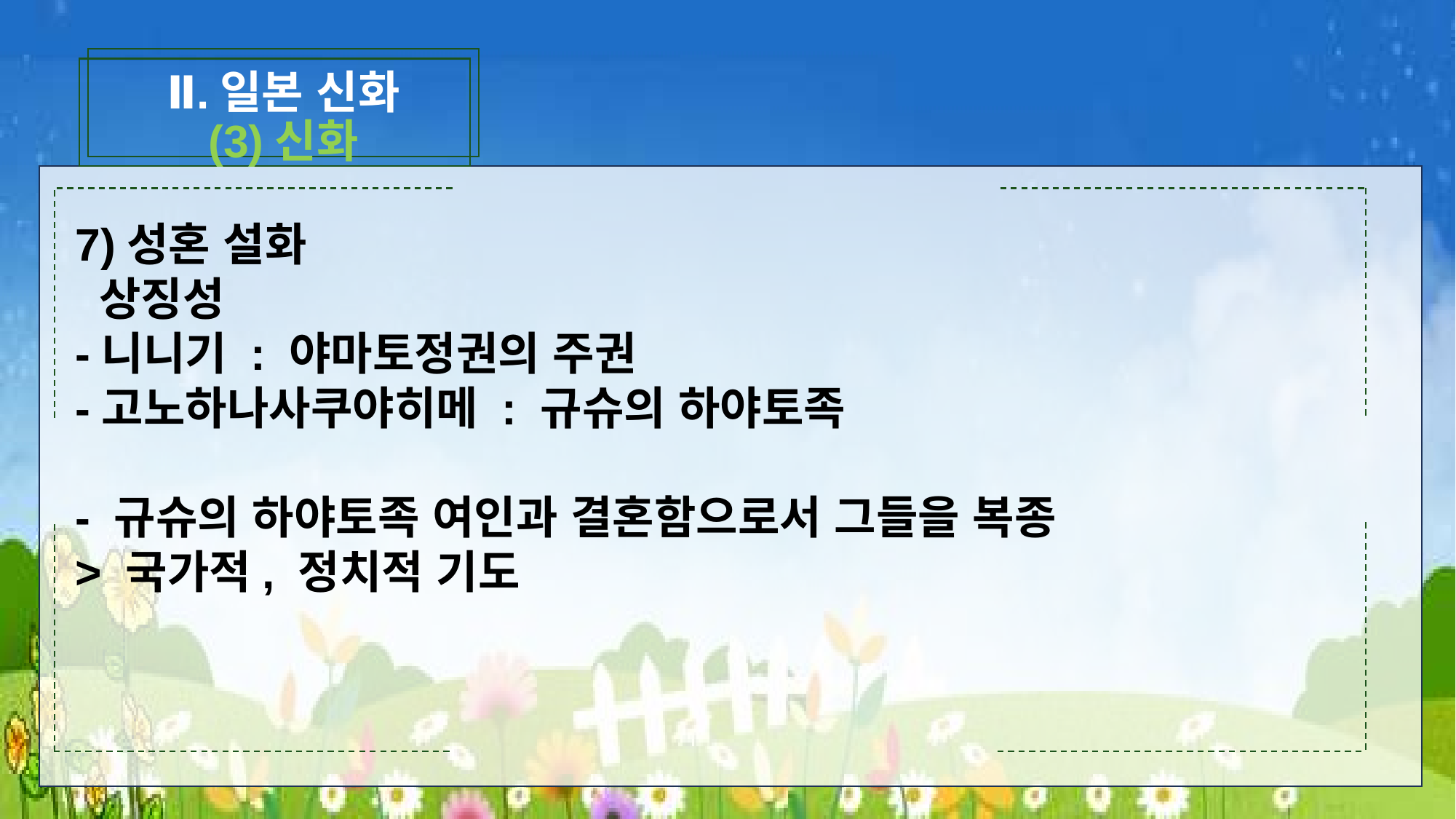

Ⅱ.일본 신화
(3)신화

7)성혼 설화
 상징성
-니니기 : 야마토정권의 주권
-고노하나사쿠야히메 : 규슈의 하야토족

- 규슈의 하야토족 여인과 결혼함으로서 그들을 복종
> 국가적, 정치적 기도